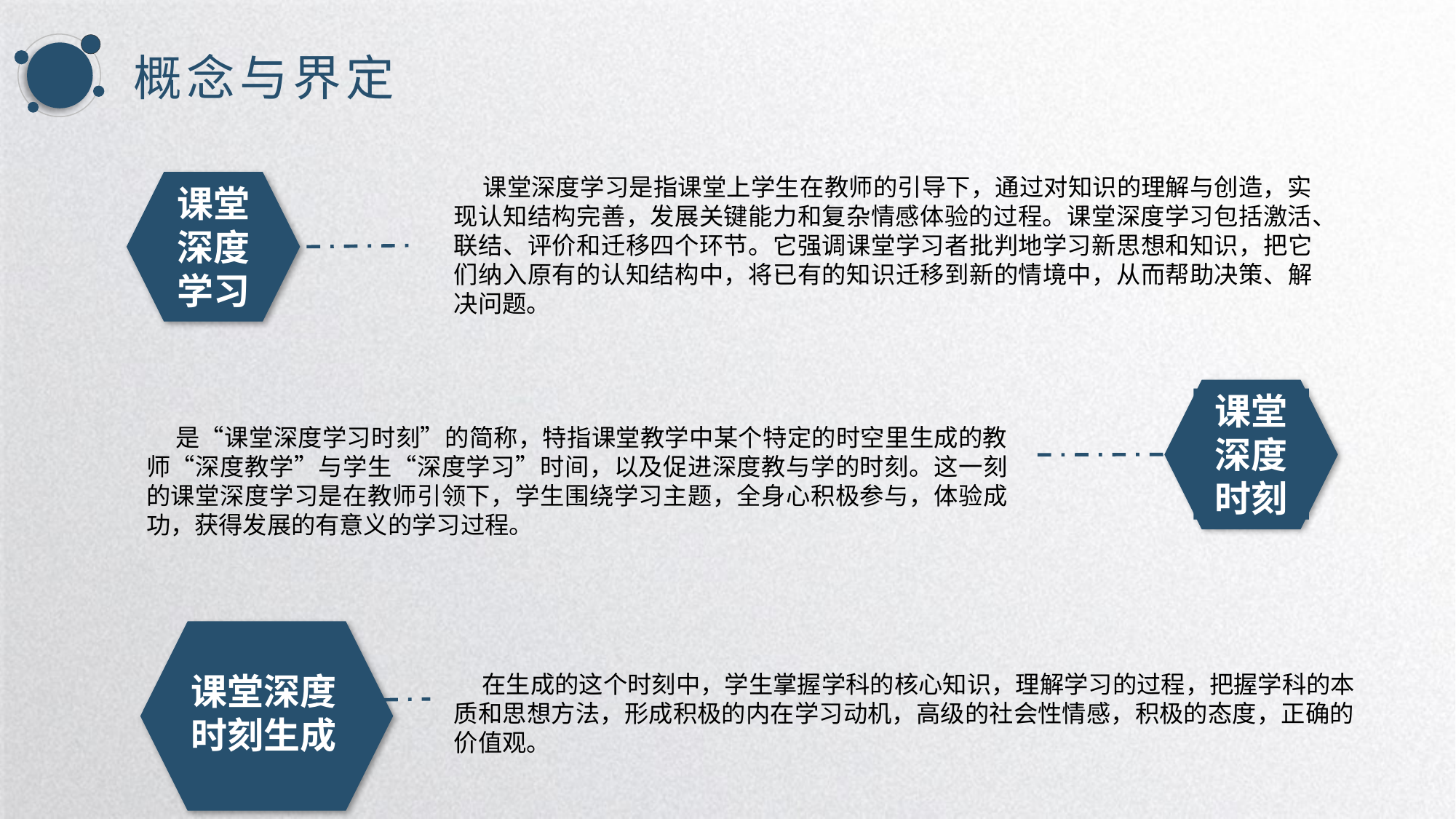

概念与界定

课堂深度学习
    课堂深度学习是指课堂上学生在教师的引导下，通过对知识的理解与创造，实现认知结构完善，发展关键能力和复杂情感体验的过程。课堂深度学习包括激活、联结、评价和迁移四个环节。它强调课堂学习者批判地学习新思想和知识，把它们纳入原有的认知结构中，将已有的知识迁移到新的情境中，从而帮助决策、解决问题。

课堂
深度
时刻
    是“课堂深度学习时刻”的简称，特指课堂教学中某个特定的时空里生成的教师“深度教学”与学生“深度学习”时间，以及促进深度教与学的时刻。这一刻的课堂深度学习是在教师引领下，学生围绕学习主题，全身心积极参与，体验成功，获得发展的有意义的学习过程。

课堂深度
时刻生成
    在生成的这个时刻中，学生掌握学科的核心知识，理解学习的过程，把握学科的本质和思想方法，形成积极的内在学习动机，高级的社会性情感，积极的态度，正确的价值观。